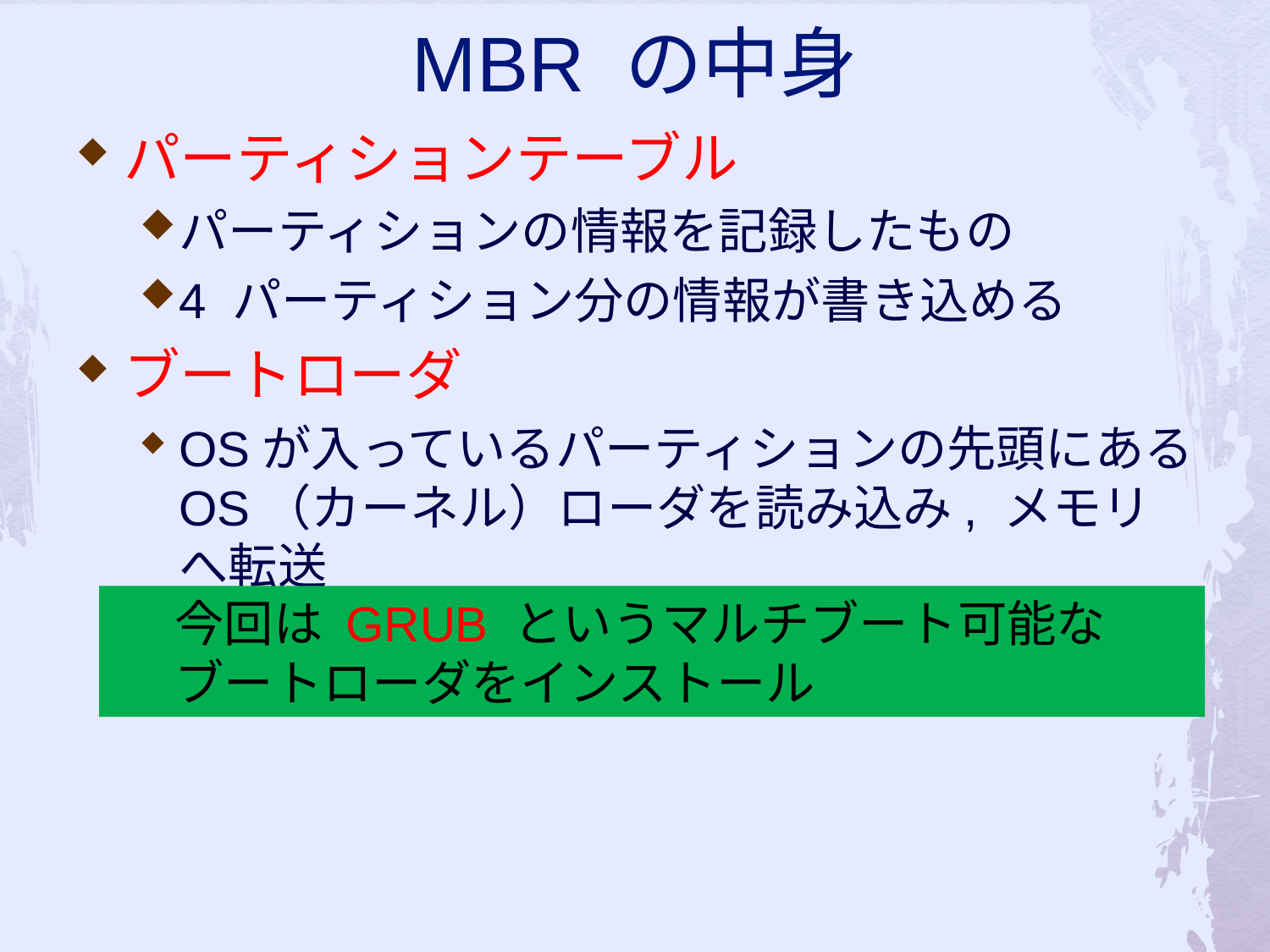

# MBR の中身
パーティションテーブル
パーティションの情報を記録したもの
4 パーティション分の情報が書き込める
ブートローダ
OSが入っているパーティションの先頭にある OS（カーネル）ローダを読み込み, メモリへ転送
今回は GRUB というマルチブート可能なブートローダをインストール